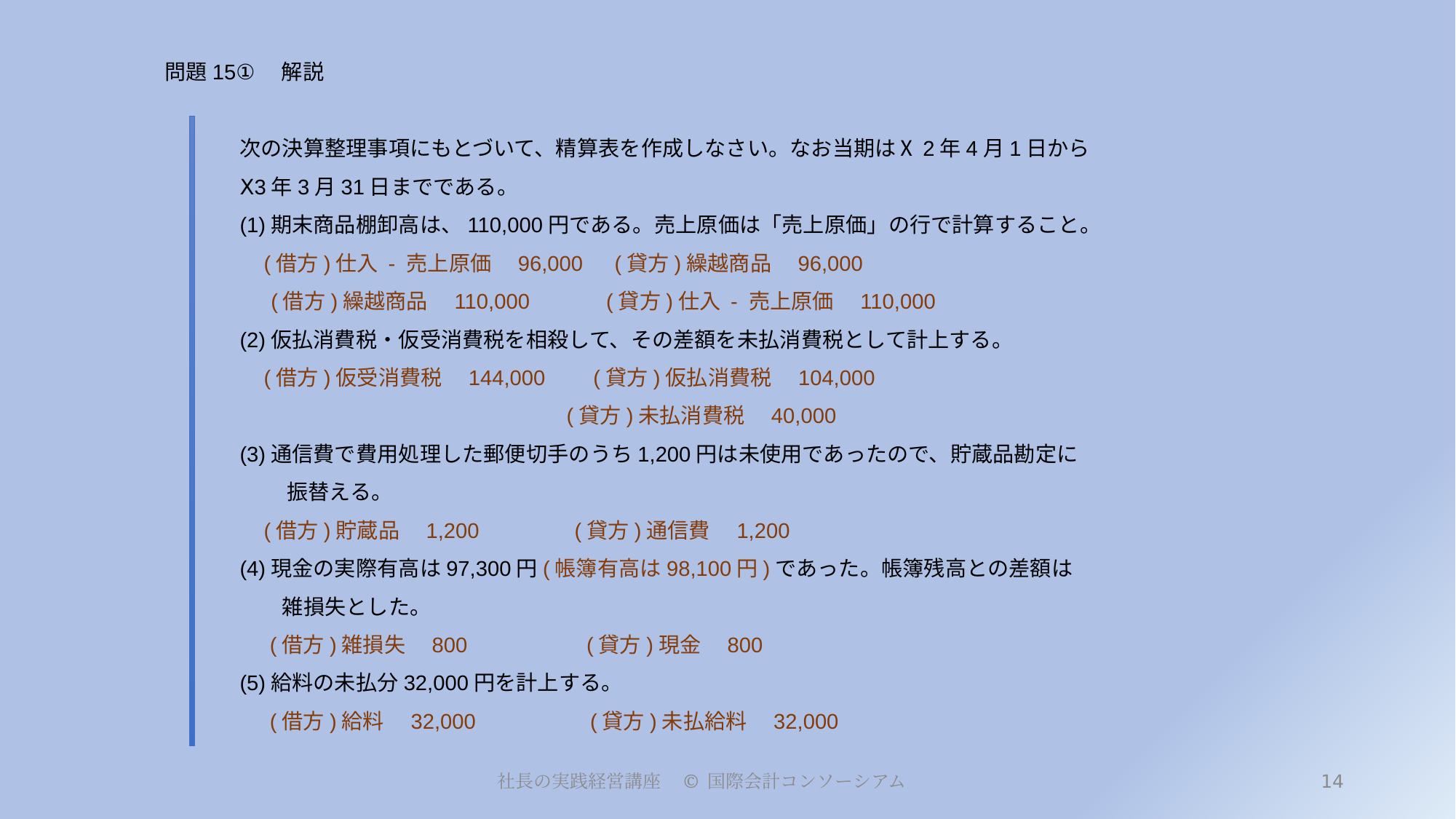

# 問題15①　解説

次の決算整理事項にもとづいて、精算表を作成しなさい。なお当期はⅩ2年4月1日から
Ⅹ3年3月31日までである。
(1)期末商品棚卸高は、110,000円である。売上原価は「売上原価」の行で計算すること。
    (借方)仕入 - 売上原価　96,000　(貸方)繰越商品　96,000
　 (借方)繰越商品　110,000　　     (貸方)仕入 - 売上原価　110,000
(2)仮払消費税・仮受消費税を相殺して、その差額を未払消費税として計上する。
    (借方)仮受消費税　144,000        (貸方)仮払消費税　104,000
　　 　　　　　　　　　　　　    (貸方)未払消費税　40,000
(3)通信費で費用処理した郵便切手のうち1,200円は未使用であったので、貯蔵品勘定に
　　 振替える。
    (借方)貯蔵品　1,200　　         (貸方)通信費　1,200
(4)現金の実際有高は97,300円(帳簿有高は98,100円)であった。帳簿残高との差額は
　　雑損失とした。
     (借方)雑損失　800　　    　　 (貸方)現金　800
(5)給料の未払分32,000円を計上する。
     (借方)給料　32,000　　　   　 (貸方)未払給料　32,000
14
社長の実践経営講座　© 国際会計コンソーシアム